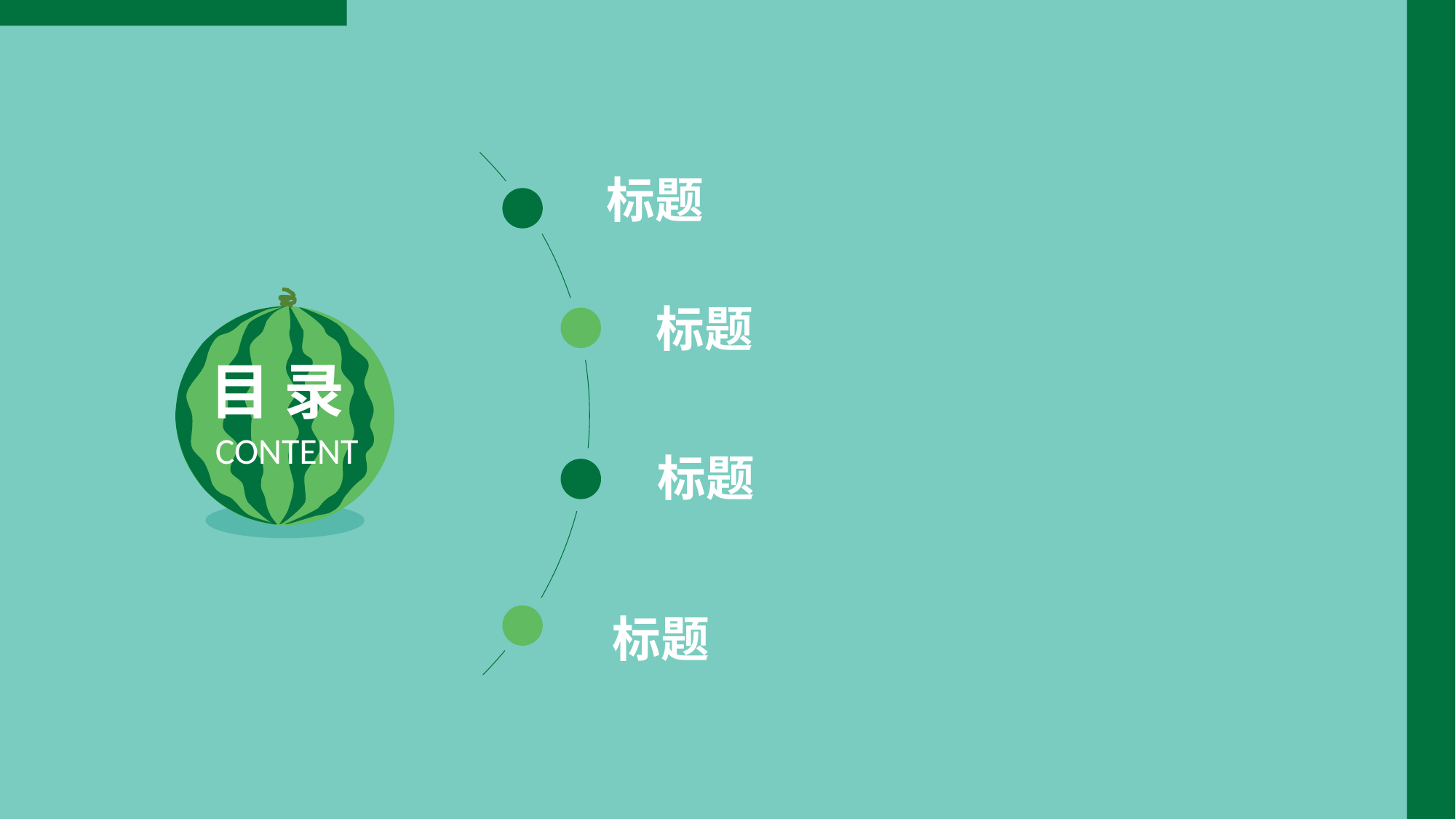

标题

标题
目 录
CONTENT
标题

标题